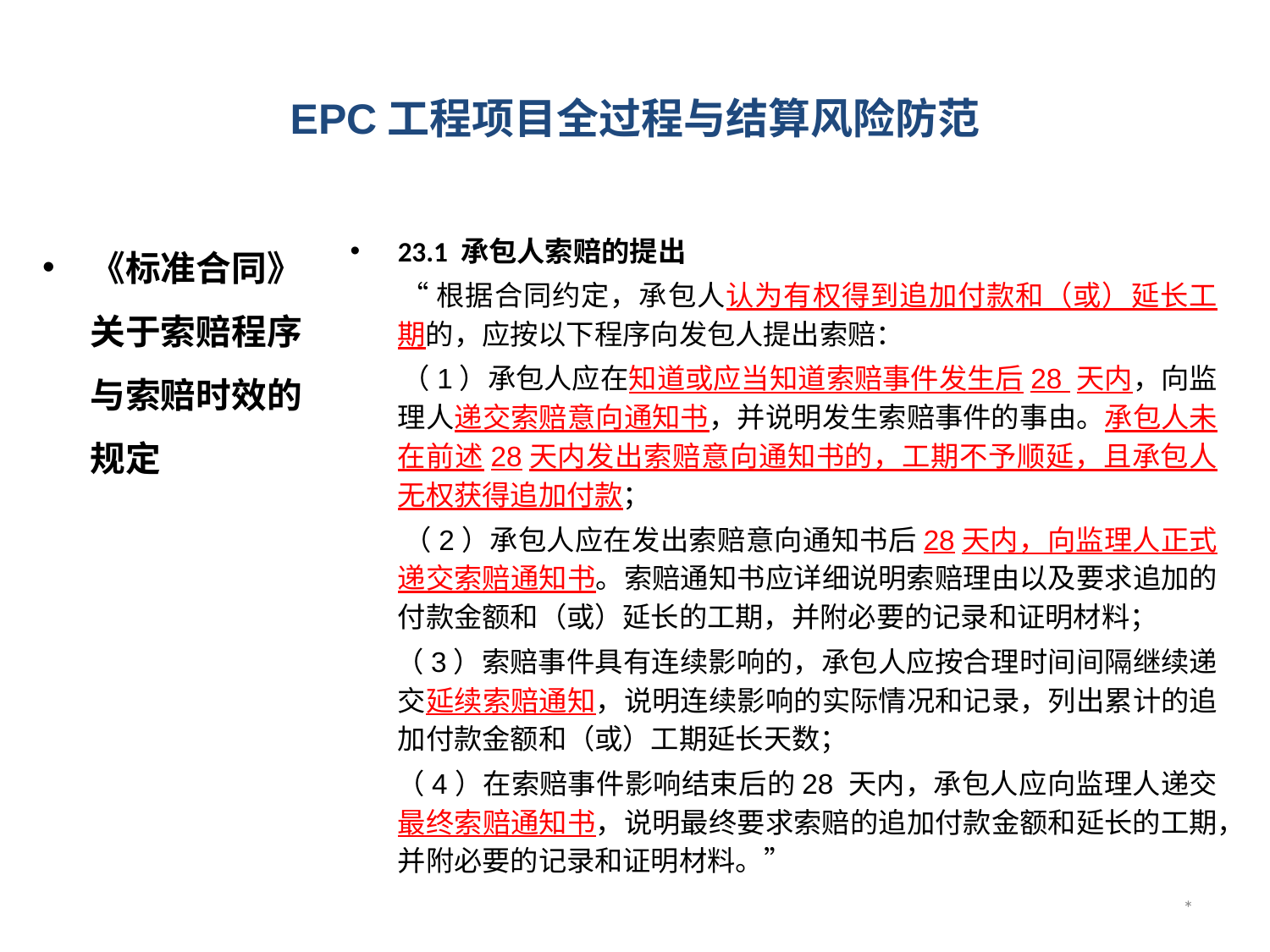

# EPC工程项目全过程与结算风险防范
《标准合同》关于索赔程序与索赔时效的规定
23.1 承包人索赔的提出
       “根据合同约定，承包人认为有权得到追加付款和（或）延长工期的，应按以下程序向发包人提出索赔：
       （1）承包人应在知道或应当知道索赔事件发生后28 天内，向监理人递交索赔意向通知书，并说明发生索赔事件的事由。承包人未在前述28天内发出索赔意向通知书的，工期不予顺延，且承包人无权获得追加付款；
       （2）承包人应在发出索赔意向通知书后28天内，向监理人正式递交索赔通知书。索赔通知书应详细说明索赔理由以及要求追加的付款金额和（或）延长的工期，并附必要的记录和证明材料；
      （3）索赔事件具有连续影响的，承包人应按合理时间间隔继续递交延续索赔通知，说明连续影响的实际情况和记录，列出累计的追加付款金额和（或）工期延长天数；
      （4）在索赔事件影响结束后的28 天内，承包人应向监理人递交最终索赔通知书，说明最终要求索赔的追加付款金额和延长的工期，并附必要的记录和证明材料。”
*